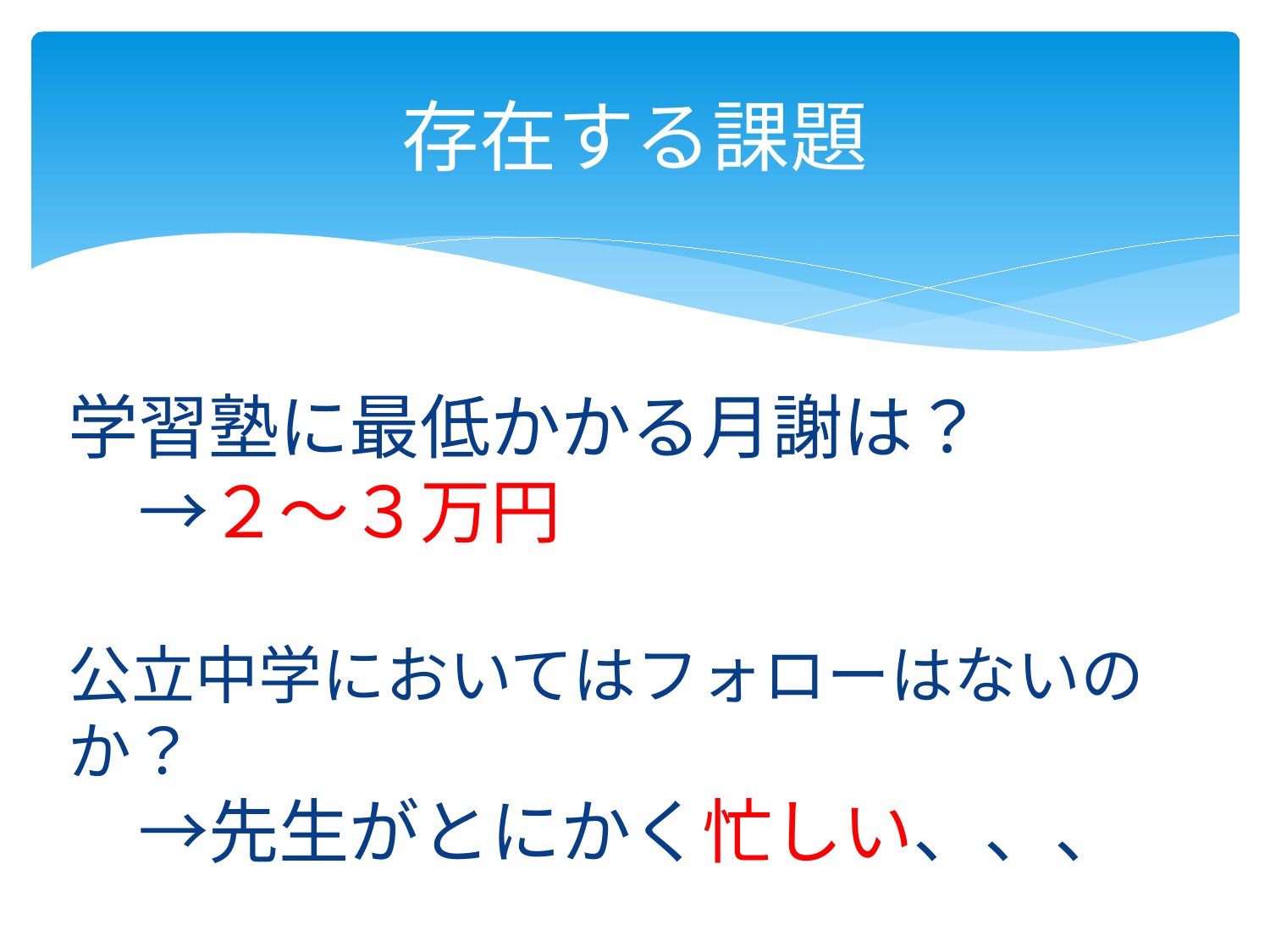

# 存在する課題
学習塾に最低かかる月謝は？
　→２～３万円

公立中学においてはフォローはないのか？
　→先生がとにかく忙しい、、、